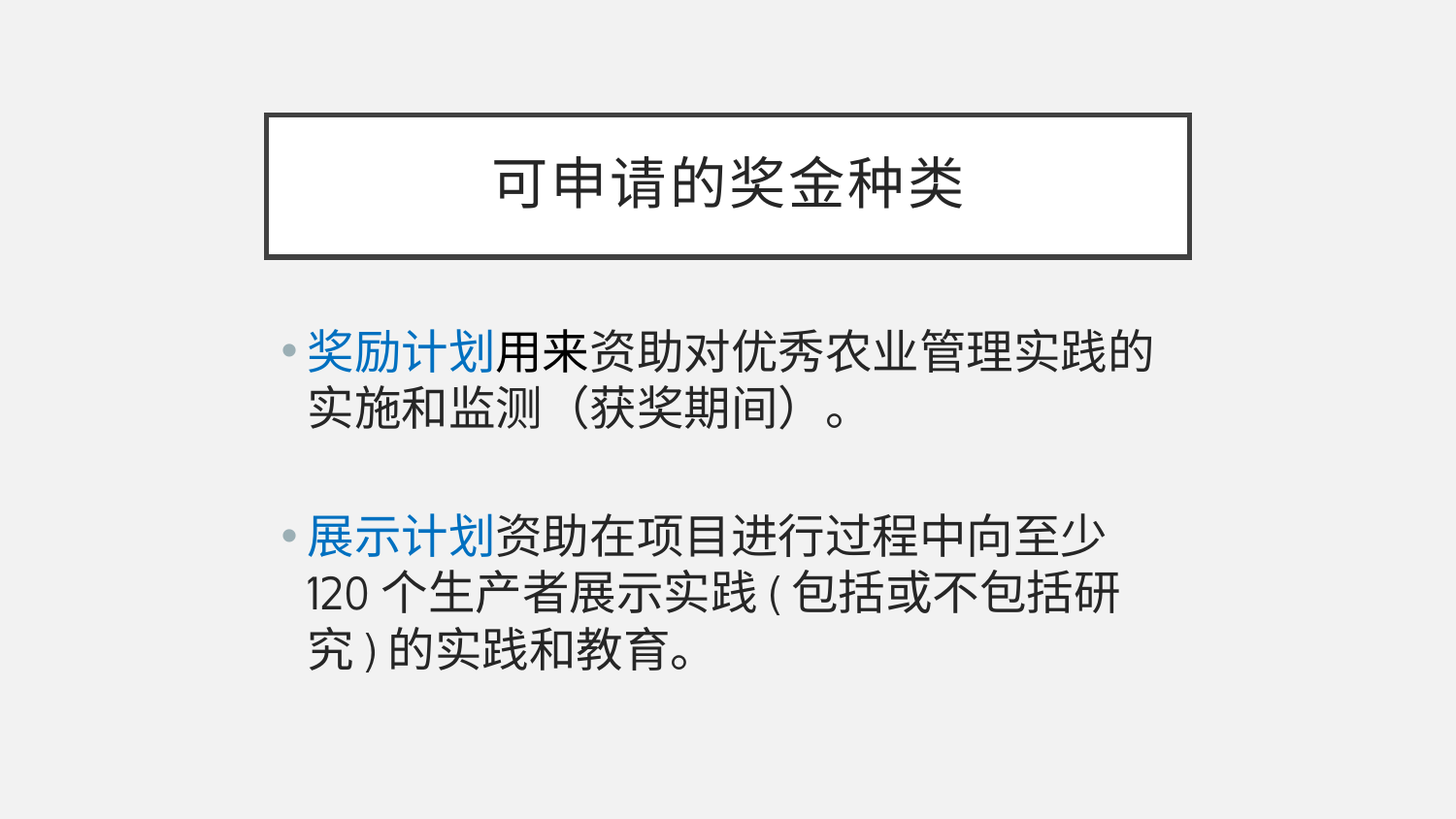

# 可申请的奖金种类
奖励计划用来资助对优秀农业管理实践的实施和监测（获奖期间）。

展示计划资助在项目进行过程中向至少120个生产者展示实践(包括或不包括研究)的实践和教育。